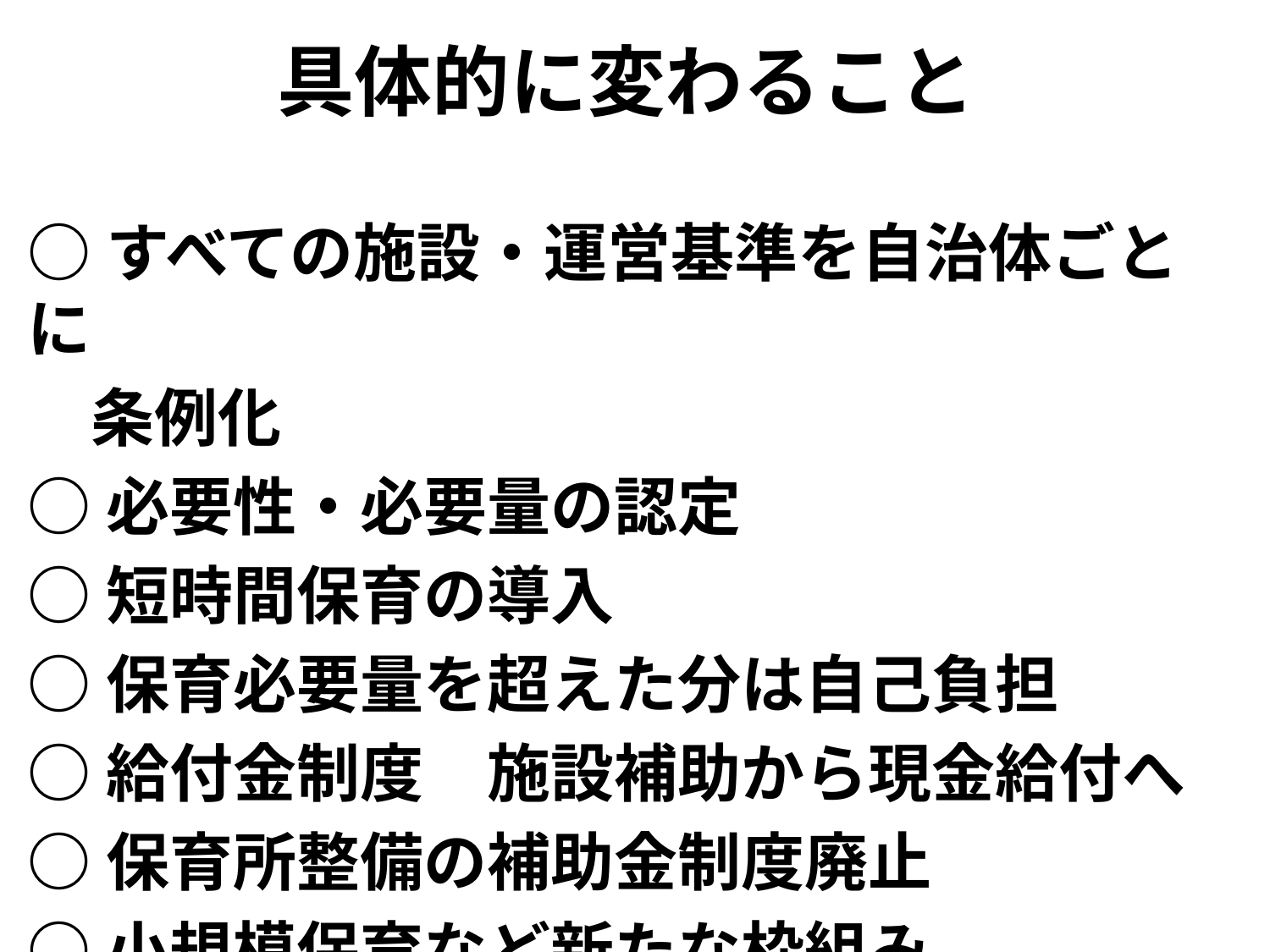

# 具体的に変わること
○すべての施設・運営基準を自治体ごとに
　条例化
○必要性・必要量の認定
○短時間保育の導入
○保育必要量を超えた分は自己負担
○給付金制度　施設補助から現金給付へ
○保育所整備の補助金制度廃止
○小規模保育など新たな枠組み